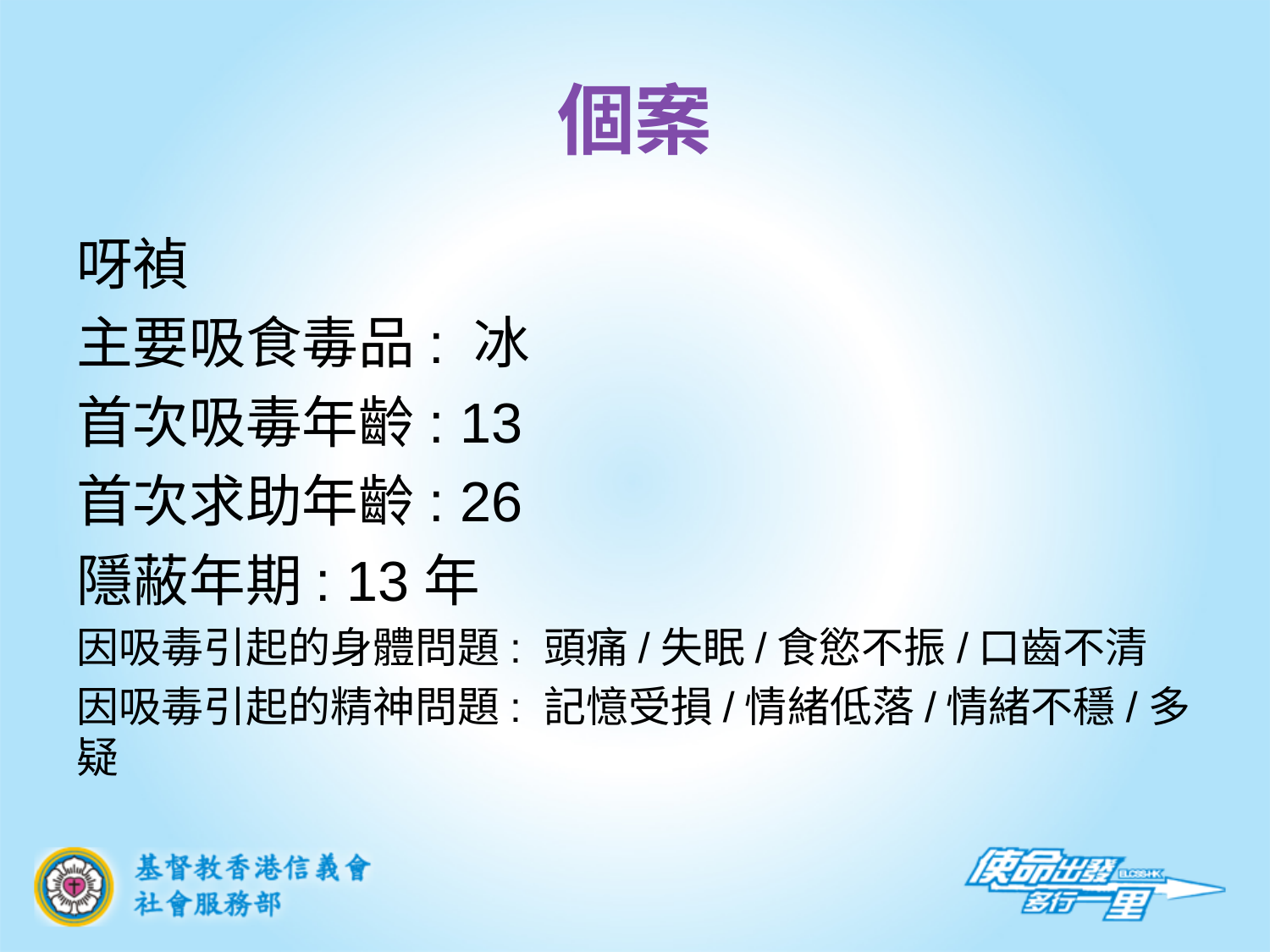

# 個案
呀禎
主要吸食毒品: 冰
首次吸毒年齡: 13
首次求助年齡: 26
隱蔽年期: 13年
因吸毒引起的身體問題: 頭痛/失眠/食慾不振/口齒不清
因吸毒引起的精神問題: 記憶受損/情緒低落/情緒不穩/多疑